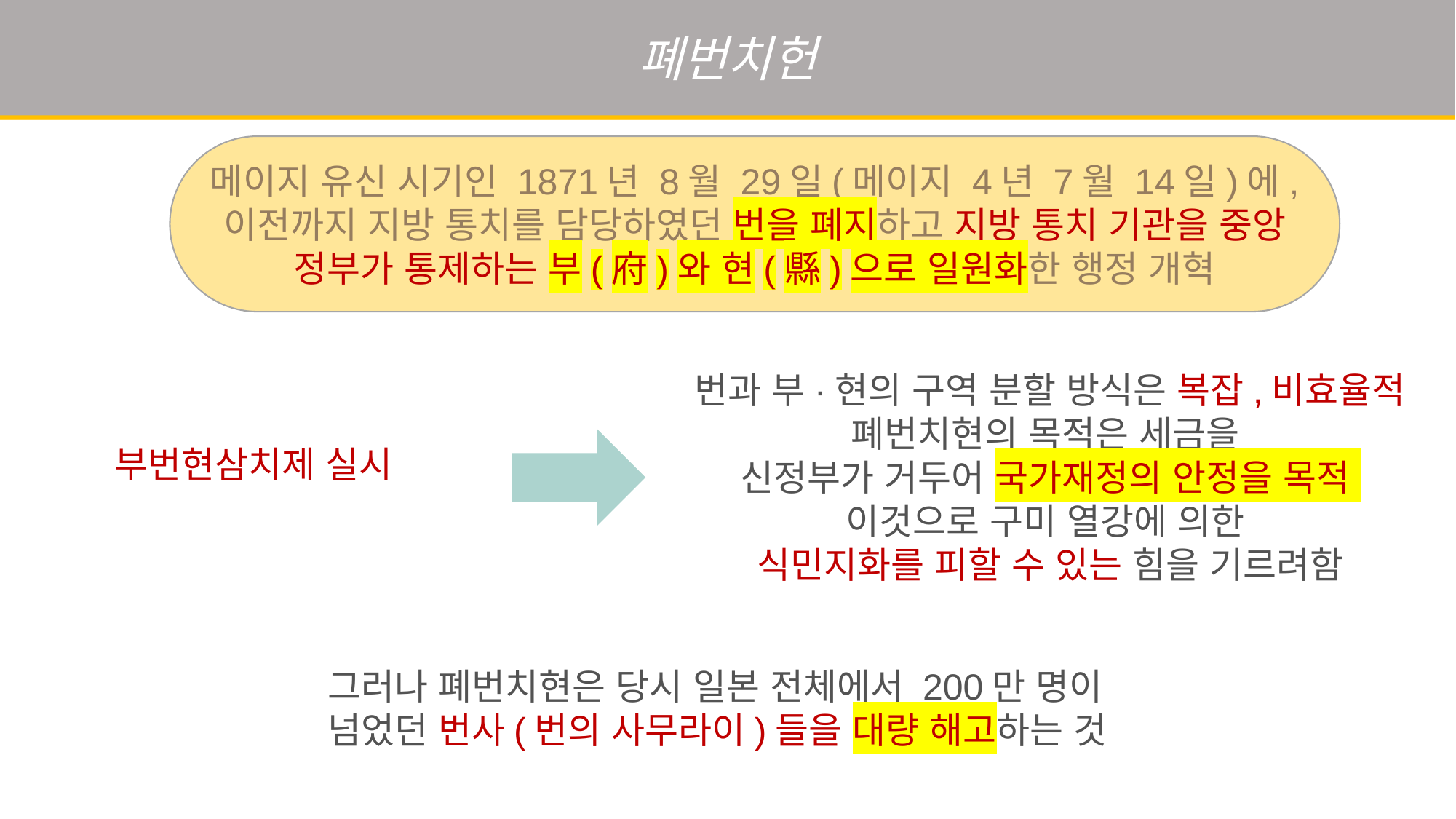

폐번치헌
메이지 유신 시기인 1871년 8월 29일(메이지 4년 7월 14일)에, 이전까지 지방 통치를 담당하였던 번을 폐지하고 지방 통치 기관을 중앙 정부가 통제하는 부(府)와 현(縣)으로 일원화한 행정 개혁
번과 부·현의 구역 분할 방식은 복잡,비효율적
폐번치현의 목적은 세금을
신정부가 거두어 국가재정의 안정을 목적
이것으로 구미 열강에 의한
식민지화를 피할 수 있는 힘을 기르려함

부번현삼치제 실시
그러나 폐번치현은 당시 일본 전체에서 200만 명이 넘었던 번사(번의 사무라이)들을 대량 해고하는 것